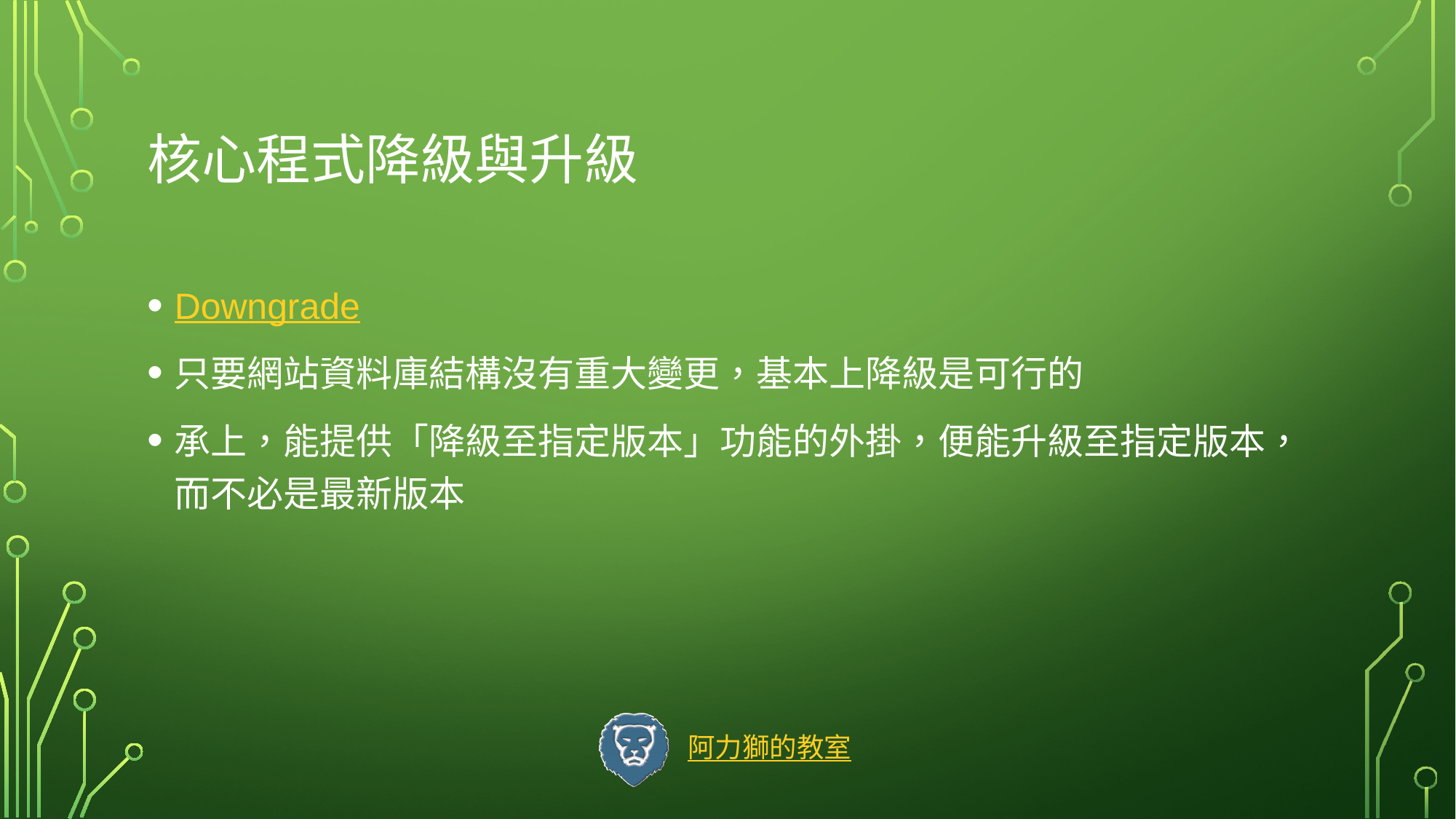

# 核心程式降級與升級
Downgrade
只要網站資料庫結構沒有重大變更，基本上降級是可行的
承上，能提供「降級至指定版本」功能的外掛，便能升級至指定版本，而不必是最新版本